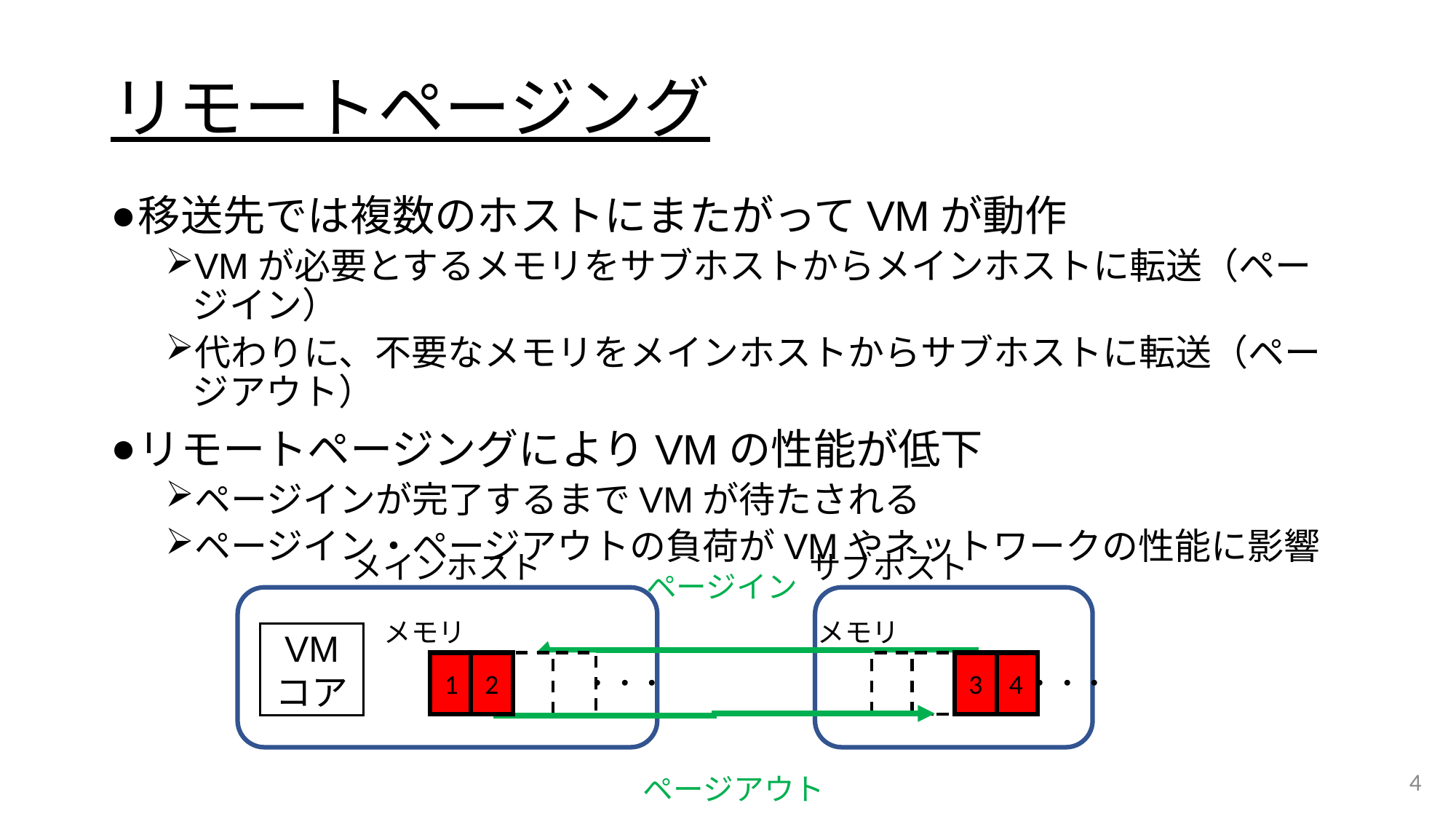

# リモートページング
移送先では複数のホストにまたがってVMが動作
VMが必要とするメモリをサブホストからメインホストに転送（ページイン）
代わりに、不要なメモリをメインホストからサブホストに転送（ページアウト）
リモートページングによりVMの性能が低下
ページインが完了するまでVMが待たされる
ページイン・ページアウトの負荷がVMやネットワークの性能に影響

サブホスト

メインホスト

ページイン
メモリ
メモリ
VM
コア

3
4
1
2

・・・
・・・
4
ページアウト